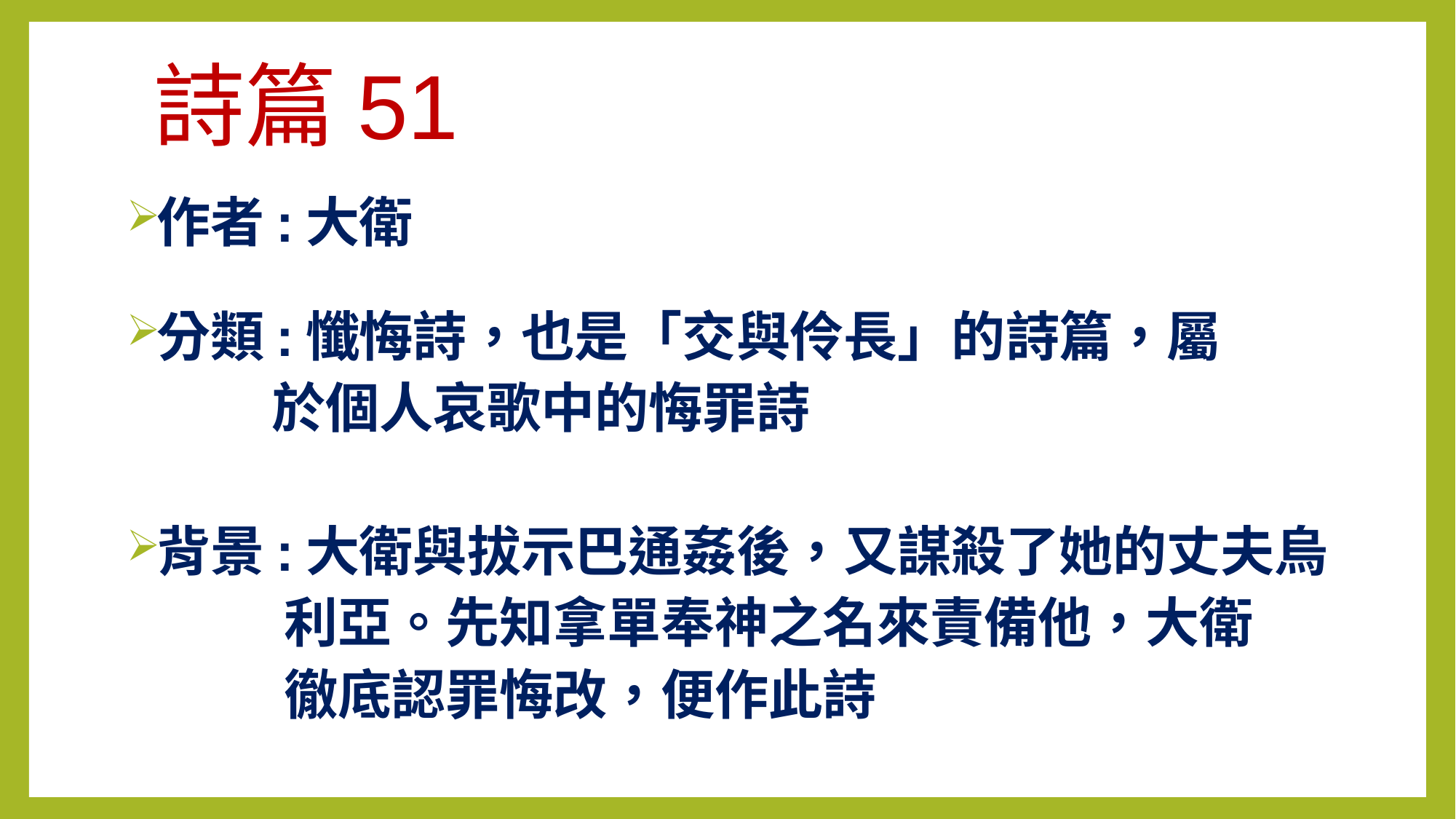

# 詩篇51
作者:大衛

分類:懺悔詩，也是「交與伶長」的詩篇，屬
           於個人哀歌中的悔罪詩

背景:大衛與拔示巴通姦後，又謀殺了她的丈夫烏
            利亞。先知拿單奉神之名來責備他，大衛
            徹底認罪悔改，便作此詩